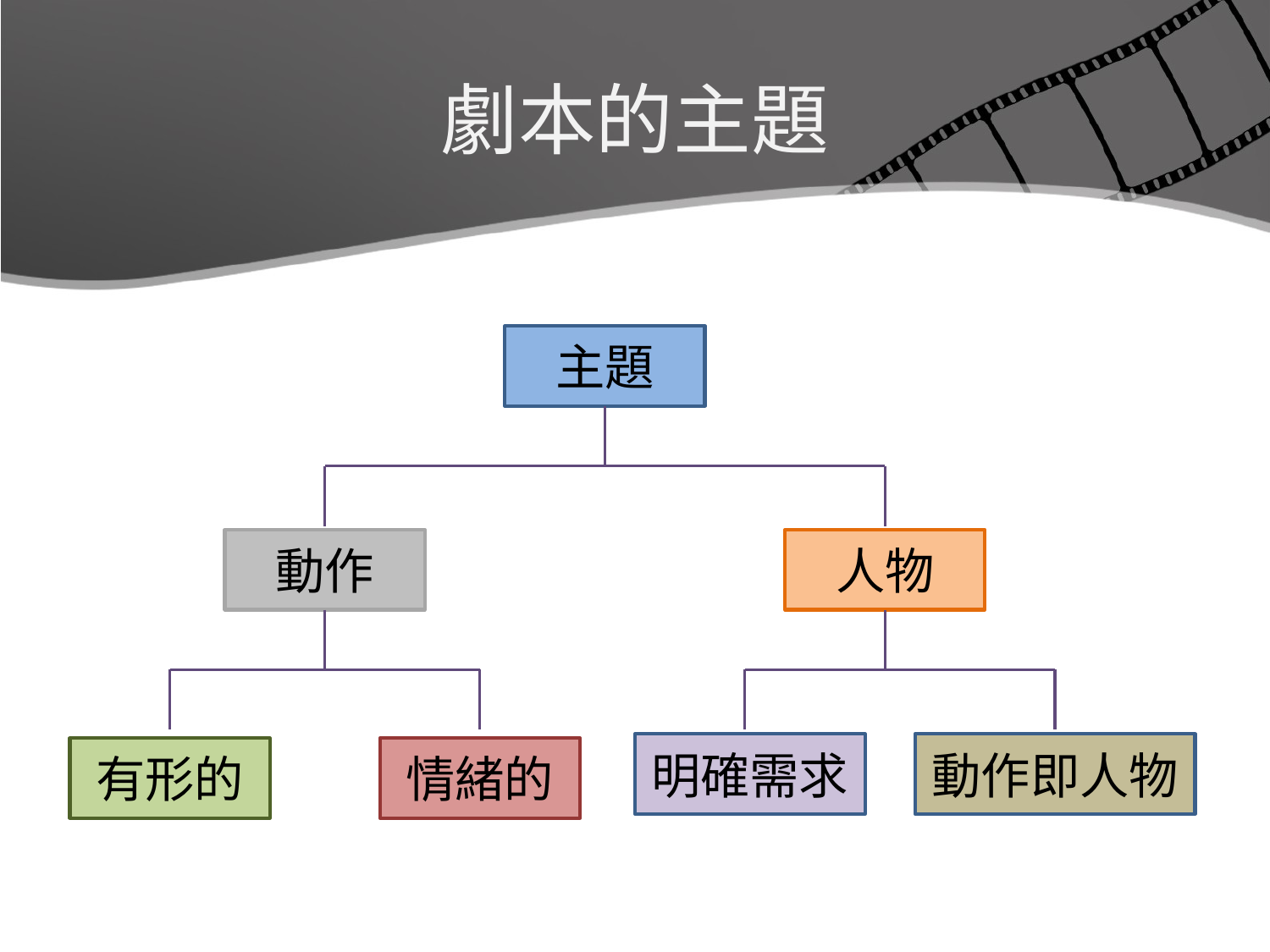

# 劇本的主題
主題
動作
人物
明確需求
動作即人物
有形的
情緒的